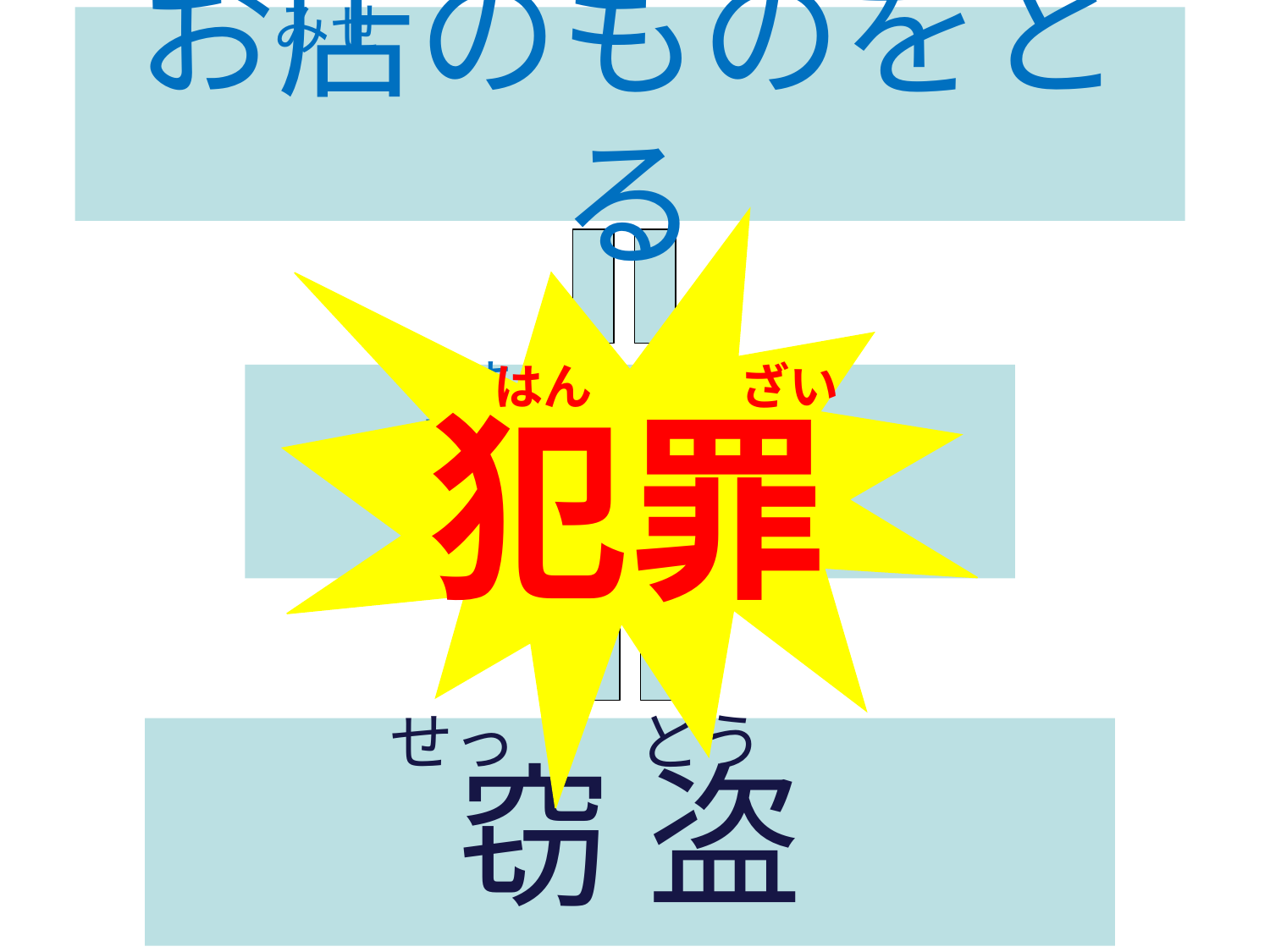

みせ
お店のものをとる

犯罪
はん　　　ざい
まん　び
万引き

せっ  　  とう
窃 盗